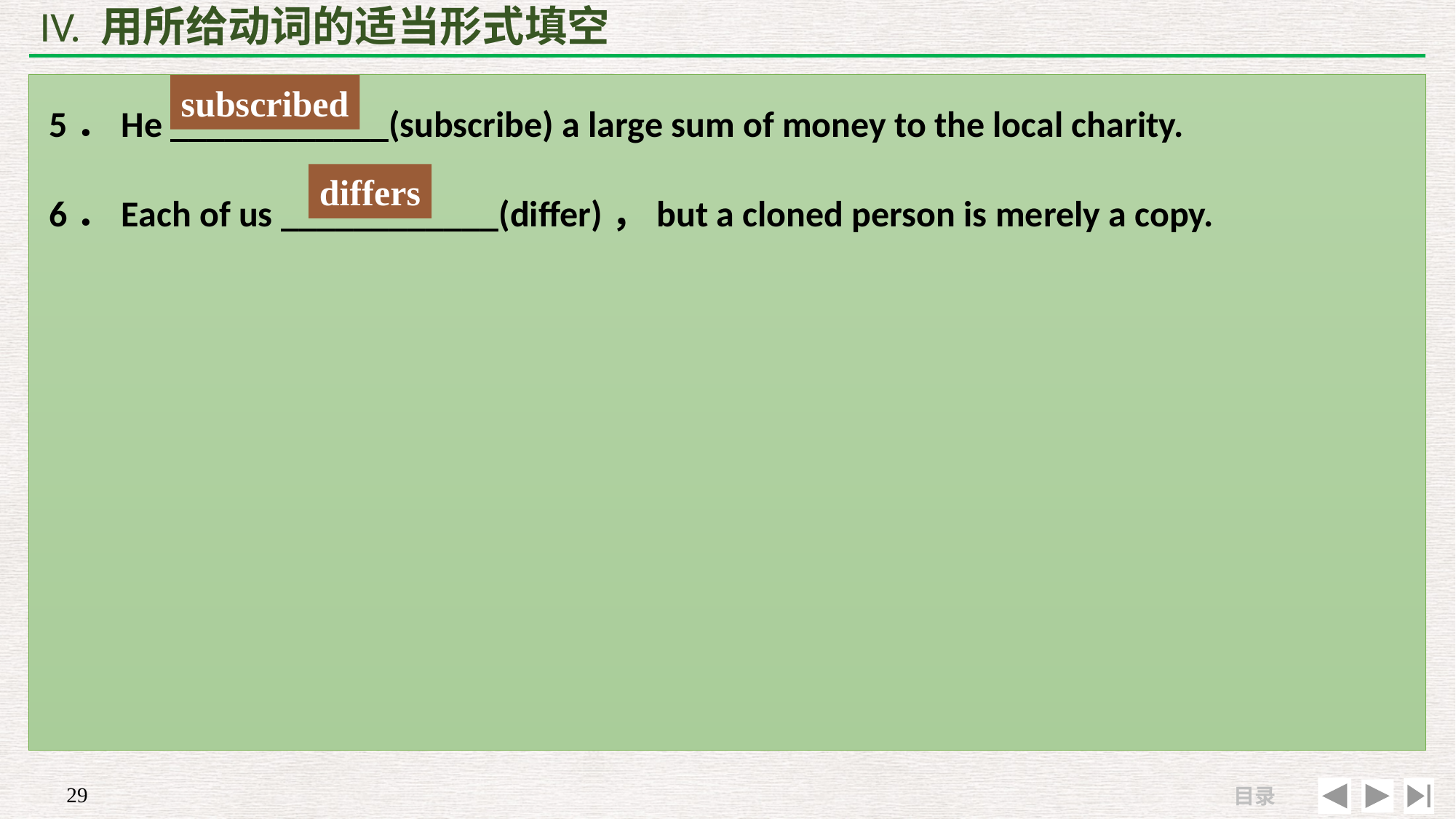

# IV. 用所给动词的适当形式填空
5．He ____________(subscribe) a large sum of money to the local charity.
6．Each of us ____________(differ)，but a cloned person is merely a copy.

subscribed
differs